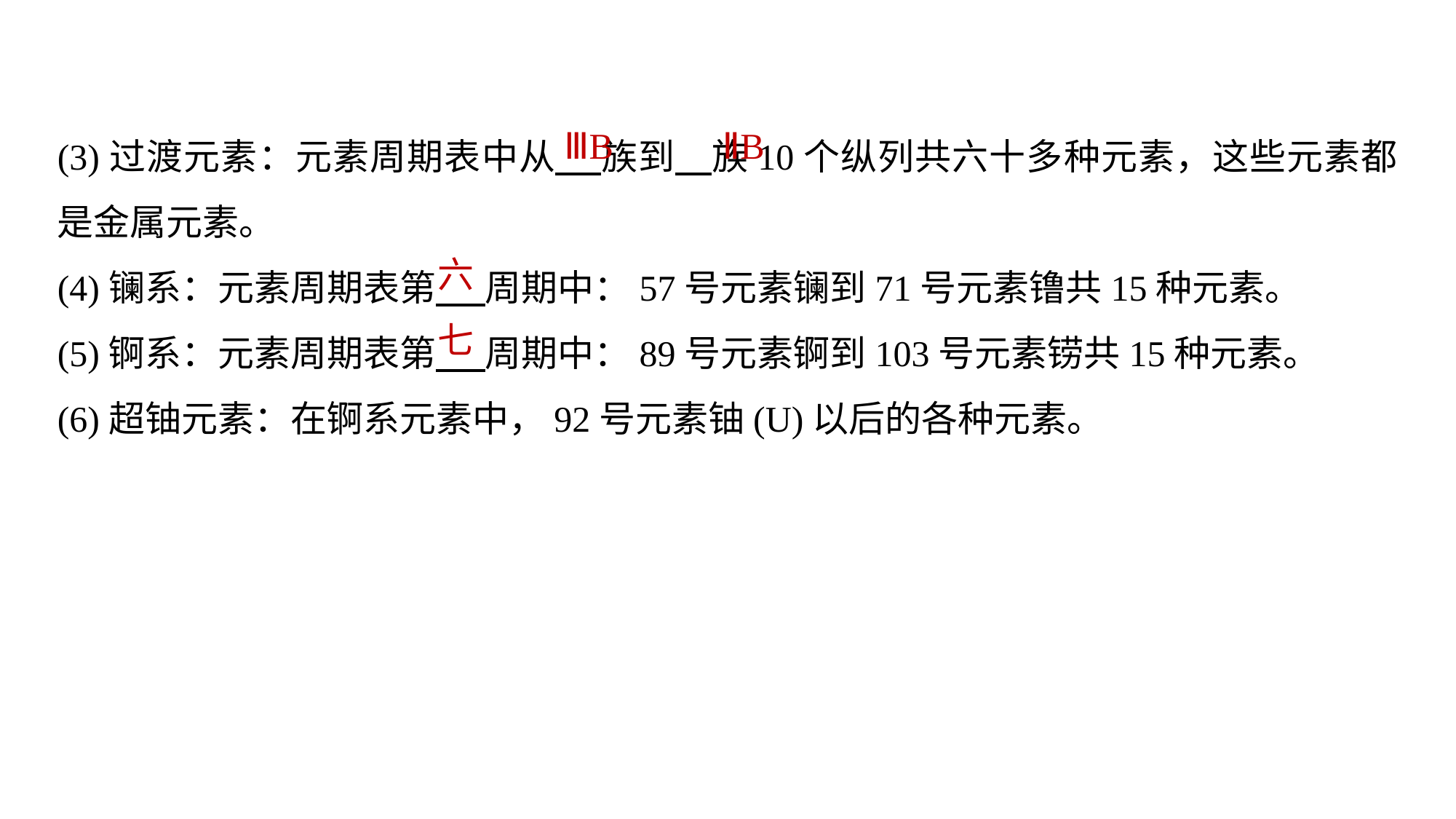

(3)过渡元素：元素周期表中从     族到    族10个纵列共六十多种元素，这些元素都是金属元素。
(4)镧系：元素周期表第      周期中：57号元素镧到71号元素镥共15种元素。
(5)锕系：元素周期表第      周期中：89号元素锕到103号元素铹共15种元素。
(6)超铀元素：在锕系元素中，92号元素铀(U)以后的各种元素。
ⅡB
ⅢB
六
七